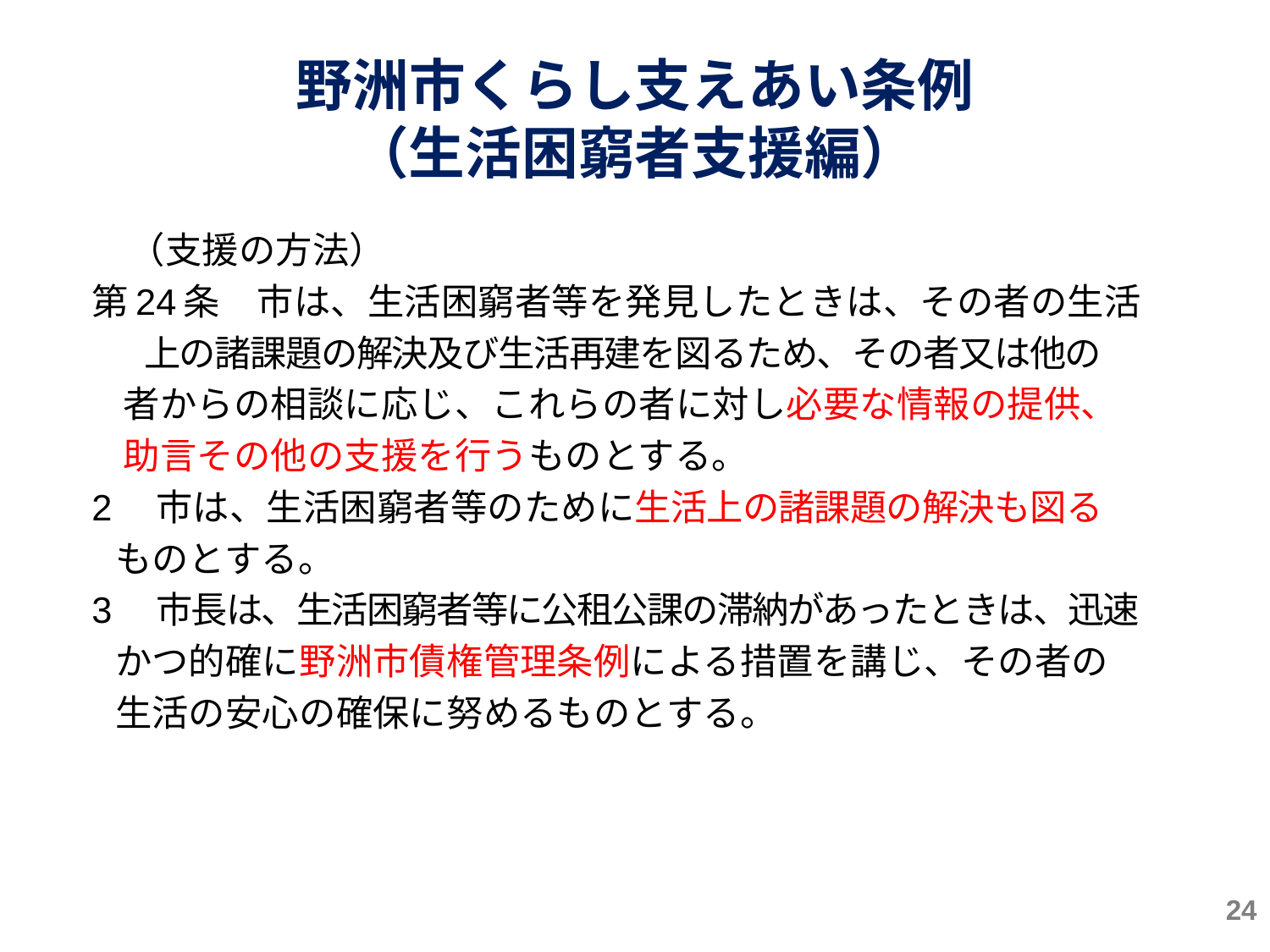

# 野洲市くらし支えあい条例 （生活困窮者支援編）
　（支援の方法）
第24条　市は、生活困窮者等を発見したときは、その者の生活
 　上の諸課題の解決及び生活再建を図るため、その者又は他の
   者からの相談に応じ、これらの者に対し必要な情報の提供、
   助言その他の支援を行うものとする。
2　市は、生活困窮者等のために生活上の諸課題の解決も図る
  ものとする。
3　市長は、生活困窮者等に公租公課の滞納があったときは、迅速
  かつ的確に野洲市債権管理条例による措置を講じ、その者の
  生活の安心の確保に努めるものとする。
24